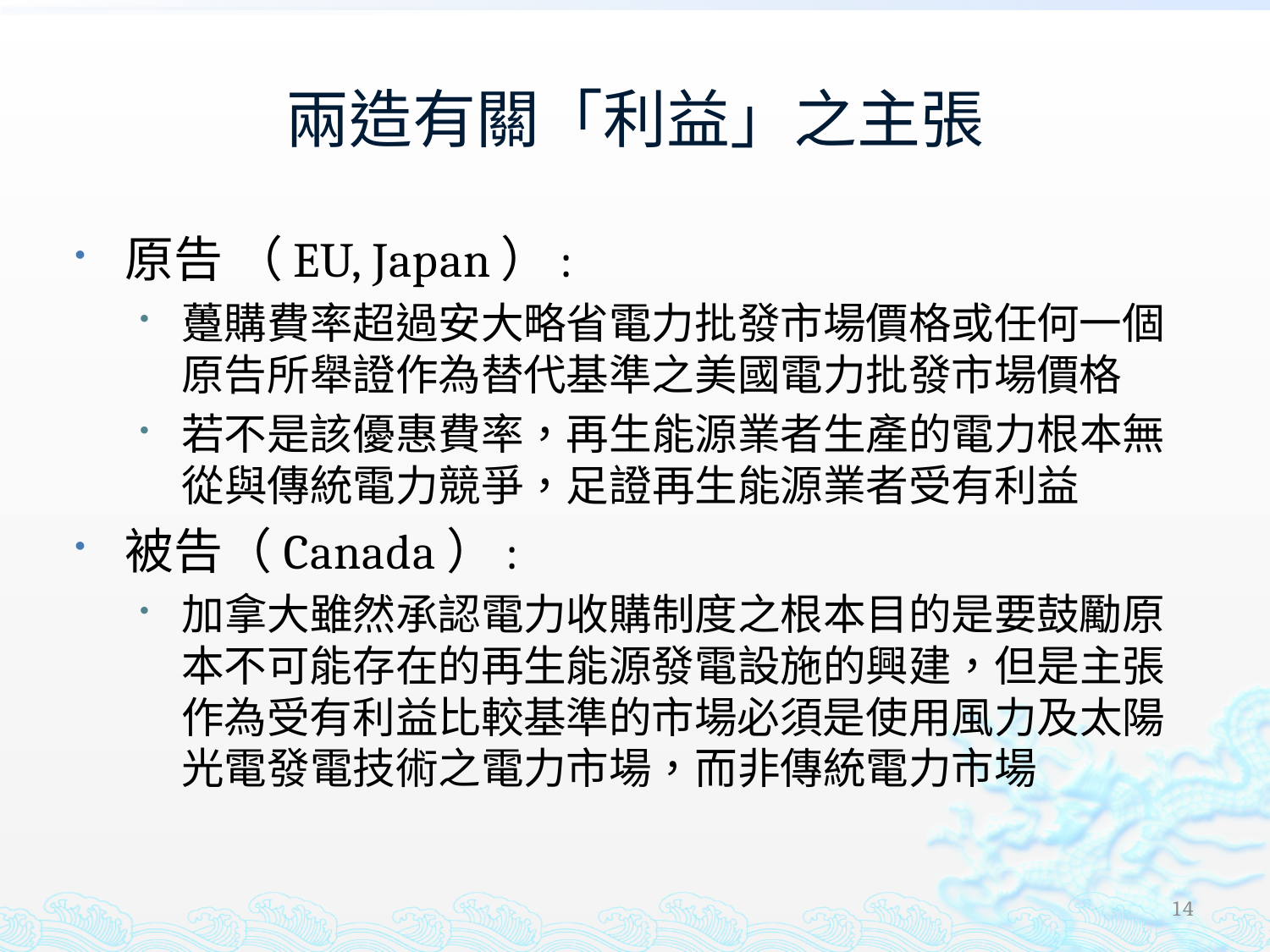

# 兩造有關「利益」之主張
原告 （EU, Japan）:
躉購費率超過安大略省電力批發市場價格或任何一個原告所舉證作為替代基準之美國電力批發市場價格
若不是該優惠費率，再生能源業者生產的電力根本無從與傳統電力競爭，足證再生能源業者受有利益
被告（Canada）:
加拿大雖然承認電力收購制度之根本目的是要鼓勵原本不可能存在的再生能源發電設施的興建，但是主張作為受有利益比較基準的市場必須是使用風力及太陽光電發電技術之電力市場，而非傳統電力市場
14